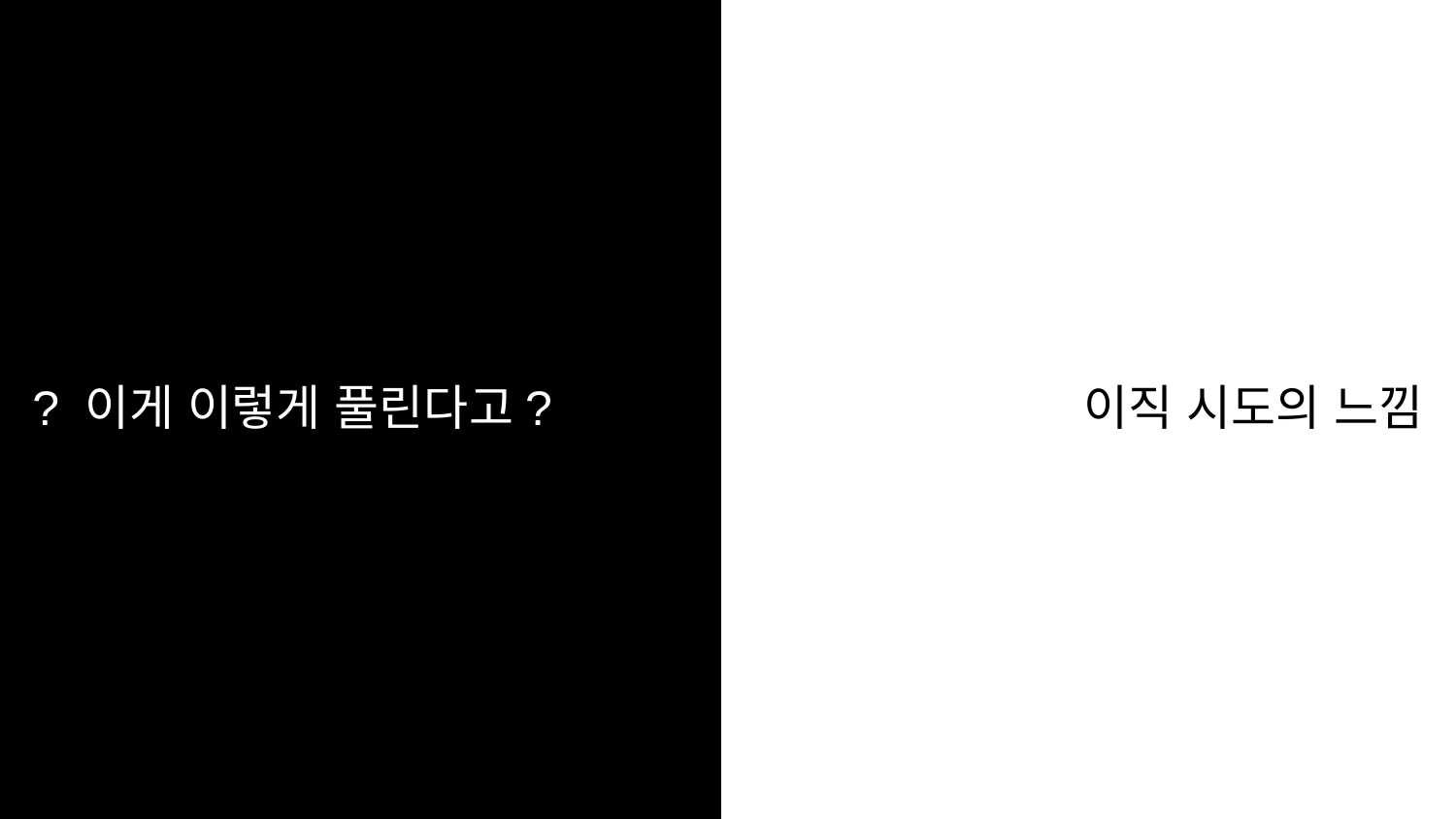

# ? 이게 이렇게 풀린다고?
이직 시도의 느낌